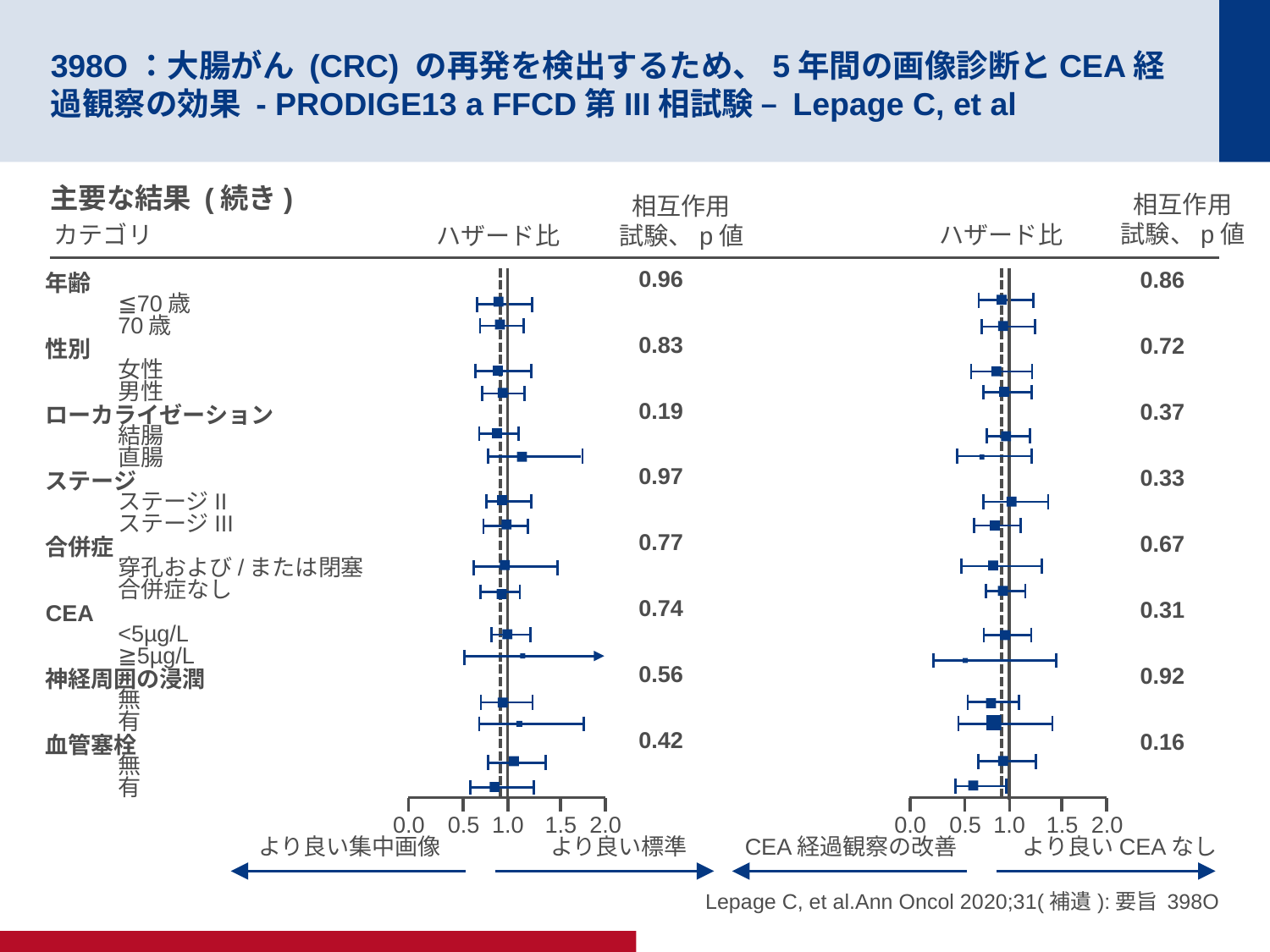

# 398O：大腸がん (CRC) の再発を検出するため、5年間の画像診断とCEA経過観察の効果 - PRODIGE13 a FFCD第III相試験 – Lepage C, et al
主要な結果 (続き)
相互作用
試験、p値
相互作用
試験、p値
ハザード比
カテゴリ
ハザード比
0.96

0.83

0.19

0.97

0.77

0.74

0.56

0.42
年齢

性別

ローカライゼーション

ステージ

合併症

CEA

神経周囲の浸潤

血管塞栓
≦70歳
70歳

女性
男性

結腸
直腸

ステージII
ステージIII

穿孔および/または閉塞
合併症なし

<5µg/L
≧5µg/L

無
有

無
有

0.0
0.5
1.0
1.5
2.0
より良い集中画像
より良い標準
0.86

0.72

0.37

0.33

0.67

0.31

0.92

0.16

0.0
0.5
1.0
1.5
2.0
CEA経過観察の改善
より良いCEAなし
Lepage C, et al.Ann Oncol 2020;31(補遺):要旨 398O